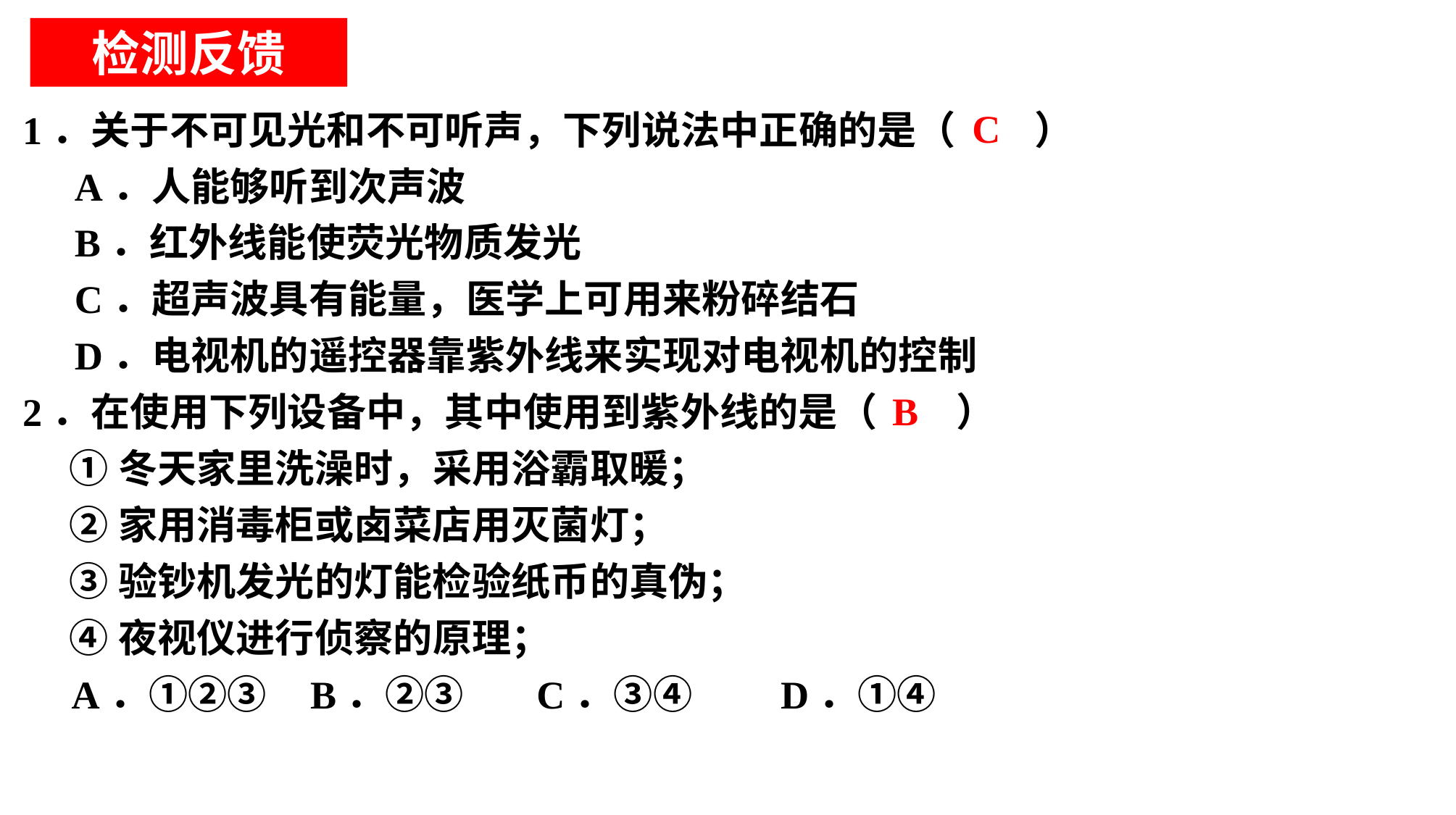

检测反馈
1．关于不可见光和不可听声，下列说法中正确的是（　　）
A．人能够听到次声波
B．红外线能使荧光物质发光
C．超声波具有能量，医学上可用来粉碎结石
D．电视机的遥控器靠紫外线来实现对电视机的控制
2．在使用下列设备中，其中使用到紫外线的是（　　）
①冬天家里洗澡时，采用浴霸取暖；
②家用消毒柜或卤菜店用灭菌灯；
③验钞机发光的灯能检验纸币的真伪；
④夜视仪进行侦察的原理；
     A．①②③	  B．②③	   C．③④	      D．①④
C
B